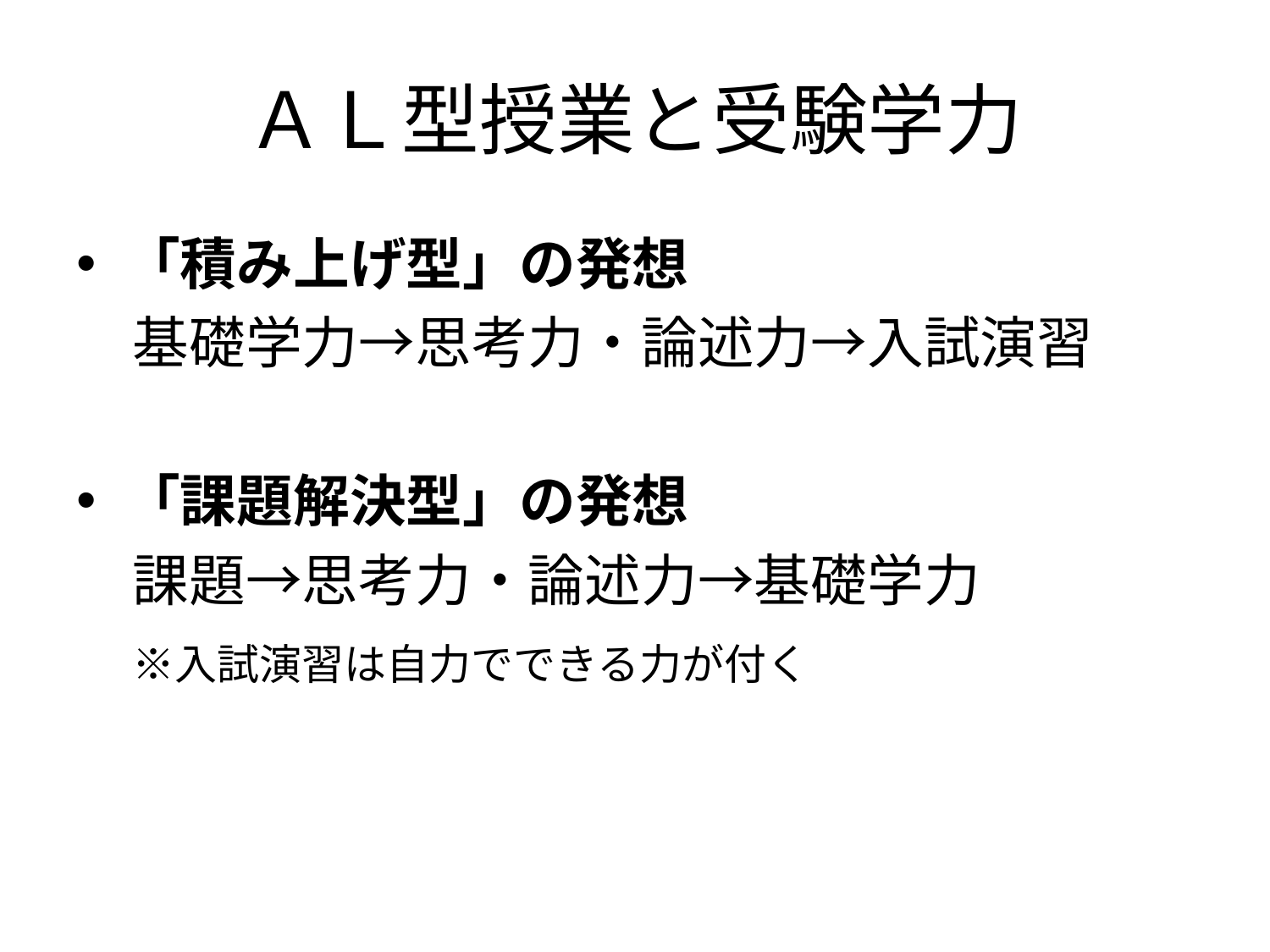

# ＡＬ型授業と受験学力
「積み上げ型」の発想
　基礎学力→思考力・論述力→入試演習

「課題解決型」の発想
　課題→思考力・論述力→基礎学力
　※入試演習は自力でできる力が付く